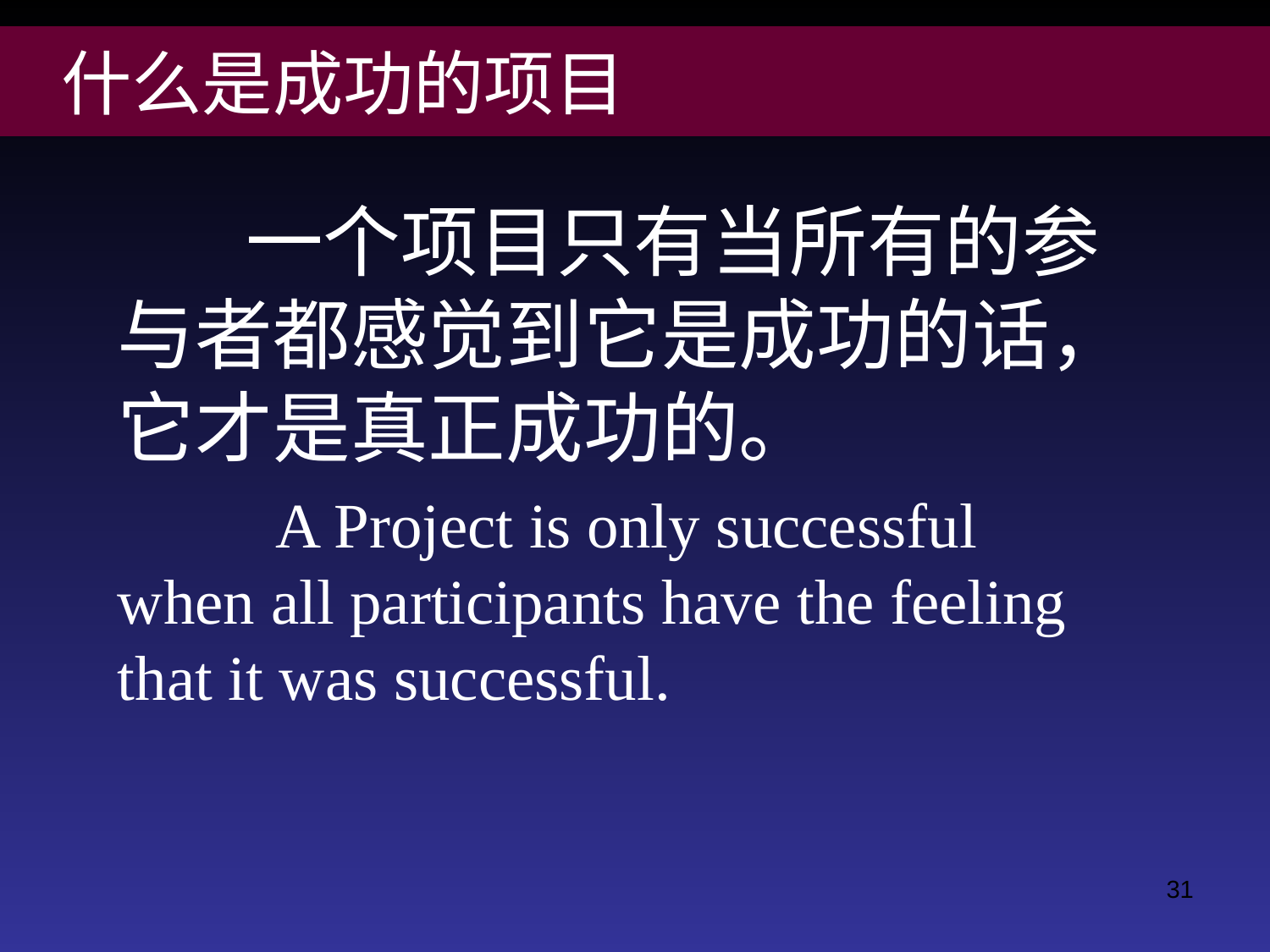

# 什么是成功的项目
       一个项目只有当所有的参与者都感觉到它是成功的话，它才是真正成功的。
         A Project is only successful when all participants have the feeling that it was successful.
31